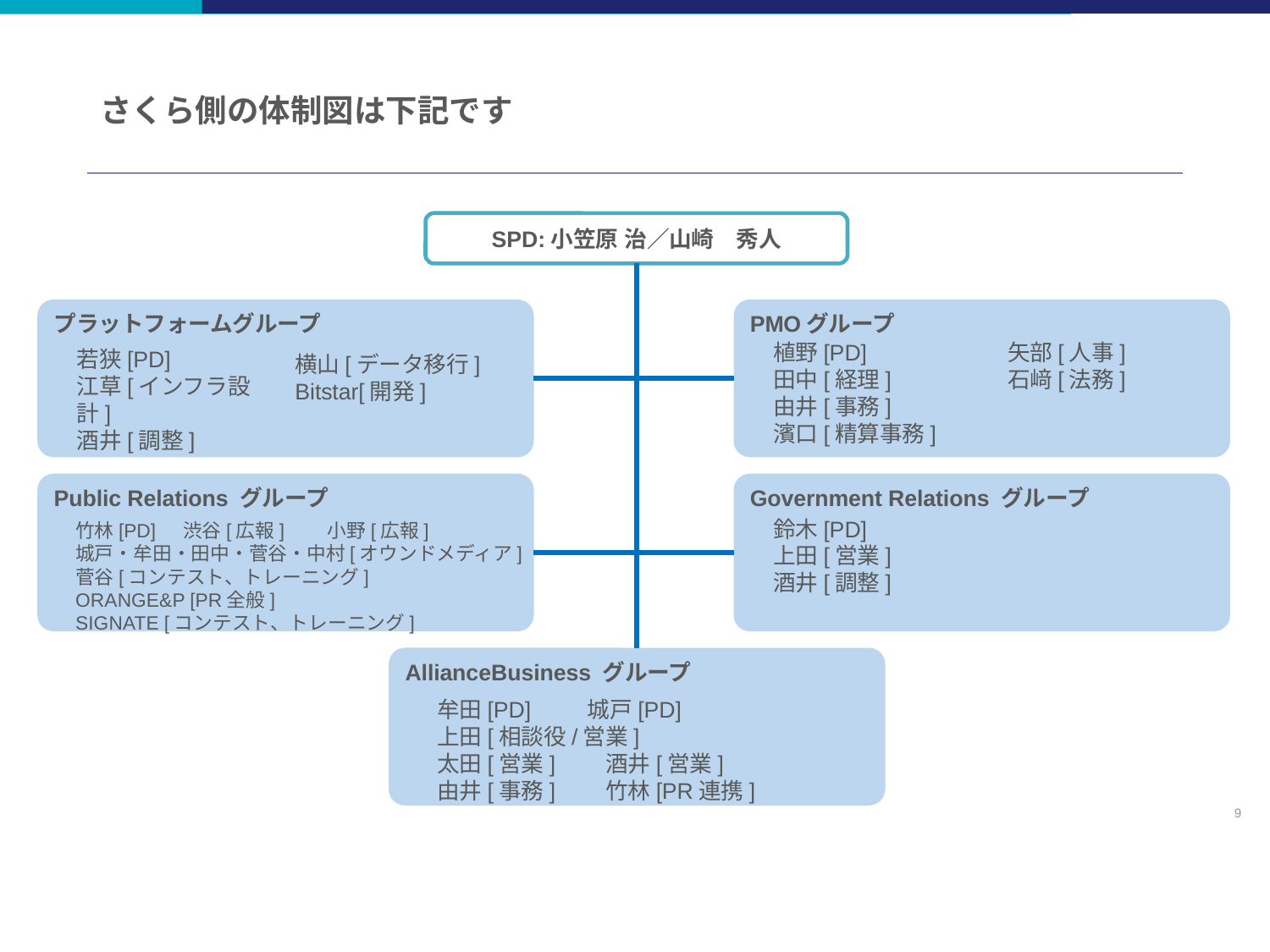

さくら側の体制図は下記です
# さくらグループとしてのプロジェクト体制（人員配置）
SPD:小笠原 治／山崎　秀人
PMOグループ

プラットフォームグループ
植野[PD]
田中[経理]
由井[事務]
濱口[精算事務]
矢部[人事]
石﨑[法務]

若狭[PD]
江草[インフラ設計]
酒井[調整]

横山[データ移行]
Bitstar[開発]
Public Relations グループ
Government Relations グループ

竹林[PD]　渋谷[広報]　　小野[広報]
城戸・牟田・田中・菅谷・中村[オウンドメディア]
菅谷[コンテスト、トレーニング]
ORANGE&P [PR全般]
SIGNATE [コンテスト、トレーニング]
鈴木[PD]
上田[営業]
酒井[調整]
AllianceBusiness グループ

牟田[PD] 　　城戸[PD]　
上田[相談役/営業]
太田[営業]　　酒井[営業]
由井[事務]　　竹林[PR連携]
9